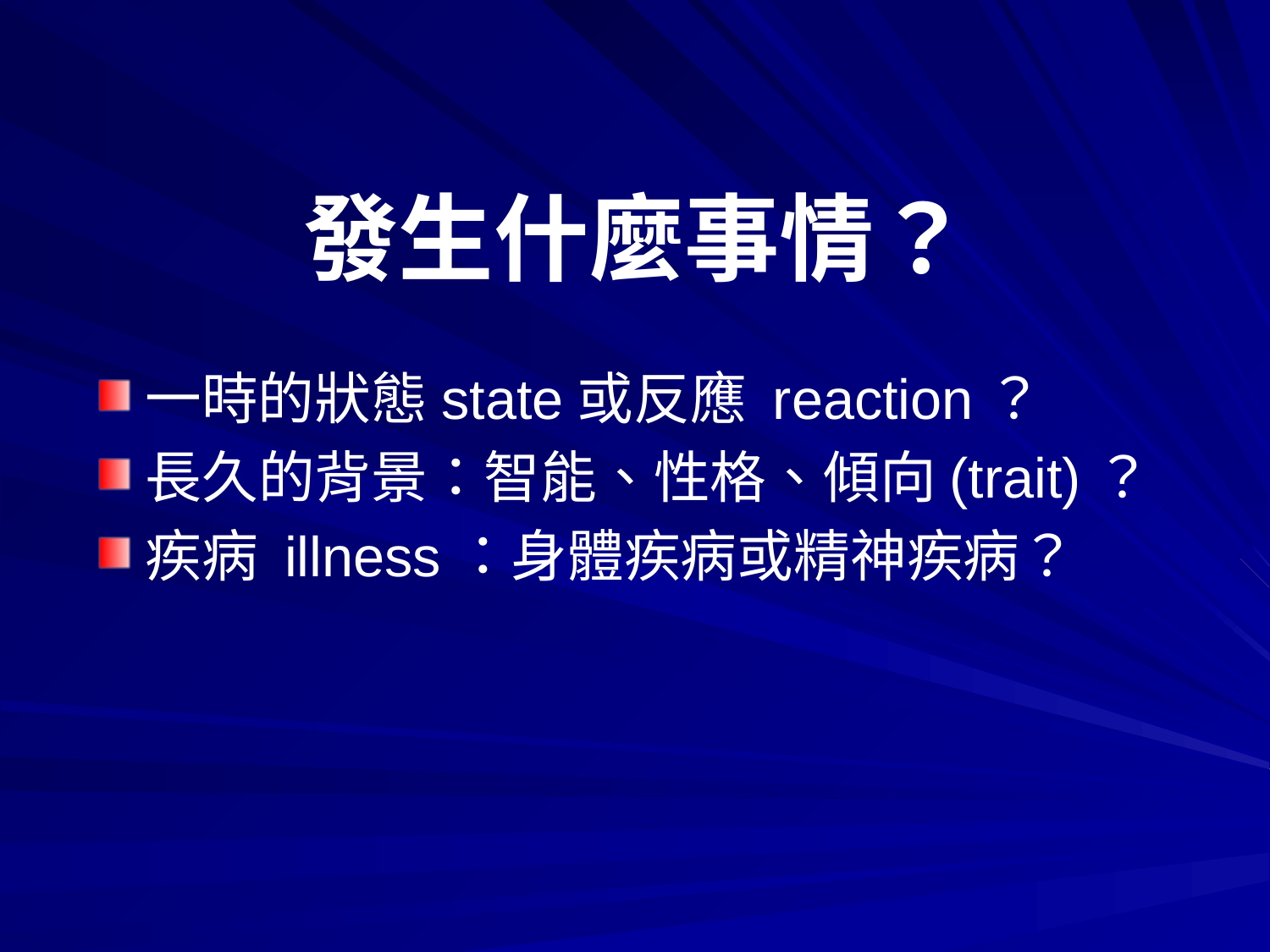

# 發生什麼事情？
一時的狀態state或反應 reaction？
長久的背景：智能、性格、傾向(trait)？
疾病 illness：身體疾病或精神疾病？